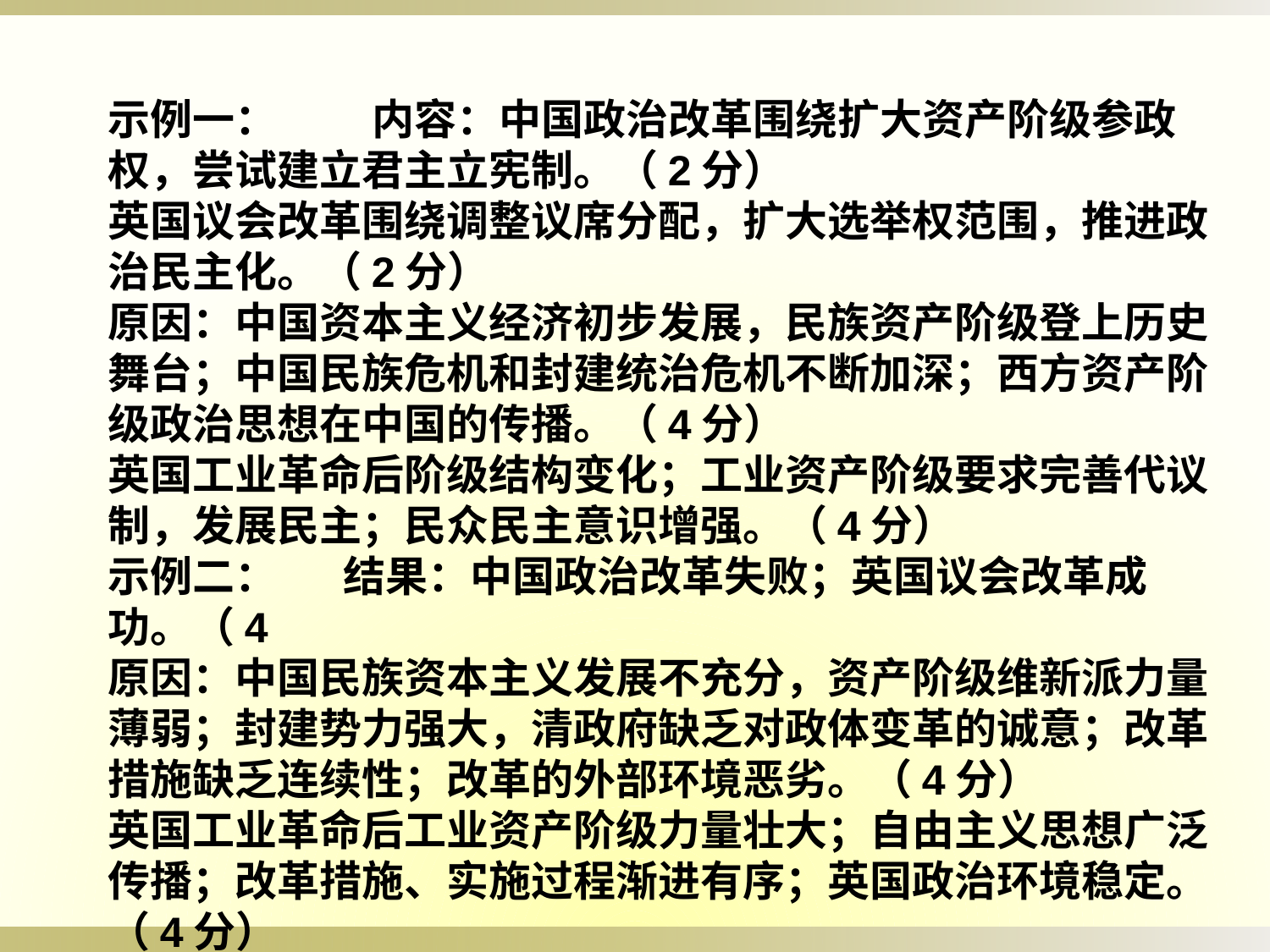

示例一：          内容：中国政治改革围绕扩大资产阶级参政权，尝试建立君主立宪制。（2分）
英国议会改革围绕调整议席分配，扩大选举权范围，推进政治民主化。（2分）
原因：中国资本主义经济初步发展，民族资产阶级登上历史舞台；中国民族危机和封建统治危机不断加深；西方资产阶级政治思想在中国的传播。（4分）
英国工业革命后阶级结构变化；工业资产阶级要求完善代议制，发展民主；民众民主意识增强。（4分）
示例二：       结果：中国政治改革失败；英国议会改革成功。（4
原因：中国民族资本主义发展不充分，资产阶级维新派力量薄弱；封建势力强大，清政府缺乏对政体变革的诚意；改革措施缺乏连续性；改革的外部环境恶劣。（4分）
英国工业革命后工业资产阶级力量壮大；自由主义思想广泛传播；改革措施、实施过程渐进有序；英国政治环境稳定。（4分）